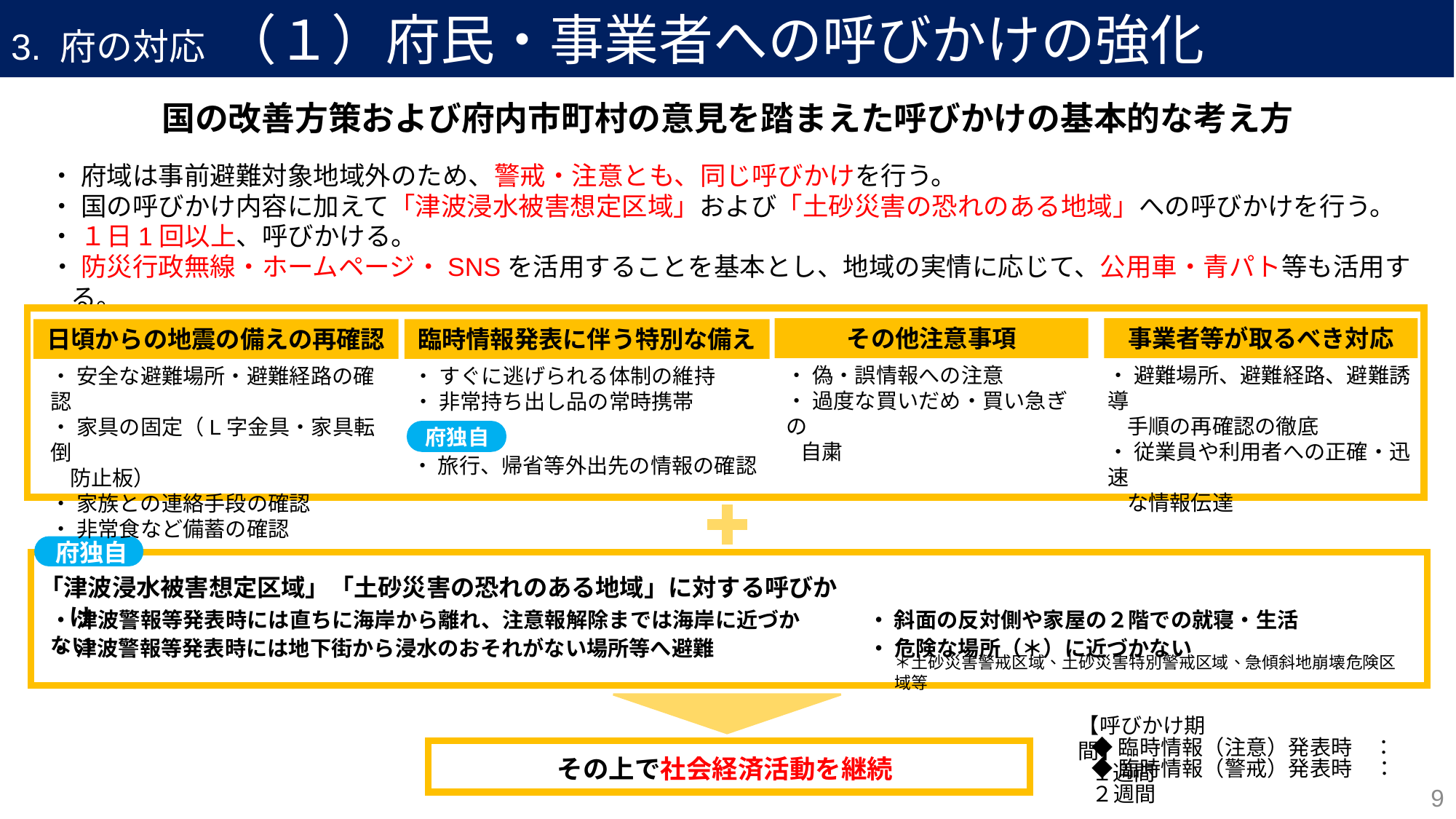

3. 府の対応  （１）府民・事業者への呼びかけの強化
3. 府の対応
国の改善方策および府内市町村の意見を踏まえた呼びかけの基本的な考え方
・ 府域は事前避難対象地域外のため、警戒・注意とも、同じ呼びかけを行う。
・ 国の呼びかけ内容に加えて「津波浸水被害想定区域」および「土砂災害の恐れのある地域」への呼びかけを行う。
・ １日1回以上、呼びかける。
・ 防災行政無線・ホームページ・SNSを活用することを基本とし、地域の実情に応じて、公用車・青パト等も活用する。

その他注意事項
事業者等が取るべき対応
日頃からの地震の備えの再確認
臨時情報発表に伴う特別な備え
・ 避難場所、避難経路、避難誘導
   手順の再確認の徹底
・ 従業員や利用者への正確・迅速
   な情報伝達
・ 偽・誤情報への注意
・ 過度な買いだめ・買い急ぎの
  自粛
・ 安全な避難場所・避難経路の確認
・ 家具の固定（L字金具・家具転倒
   防止板）
・ 家族との連絡手段の確認
・ 非常食など備蓄の確認
・ すぐに逃げられる体制の維持
・ 非常持ち出し品の常時携帯
＊土砂災害警戒区域、土砂災害特別警戒区域、急傾斜地崩壊危険区域等
府独自

・ 旅行、帰省等外出先の情報の確認

府独自

「津波浸水被害想定区域」「土砂災害の恐れのある地域」に対する呼びかけ
・ 津波警報等発表時には直ちに海岸から離れ、注意報解除までは海岸に近づかない
・ 斜面の反対側や家屋の２階での就寝・生活
・ 危険な場所（＊）に近づかない
・ 津波警報等発表時には地下街から浸水のおそれがない場所等へ避難

◆臨時情報（注意）発表時　：　１週間
◆臨時情報（警戒）発表時　：　２週間
【呼びかけ期間】
その上で社会経済活動を継続

9